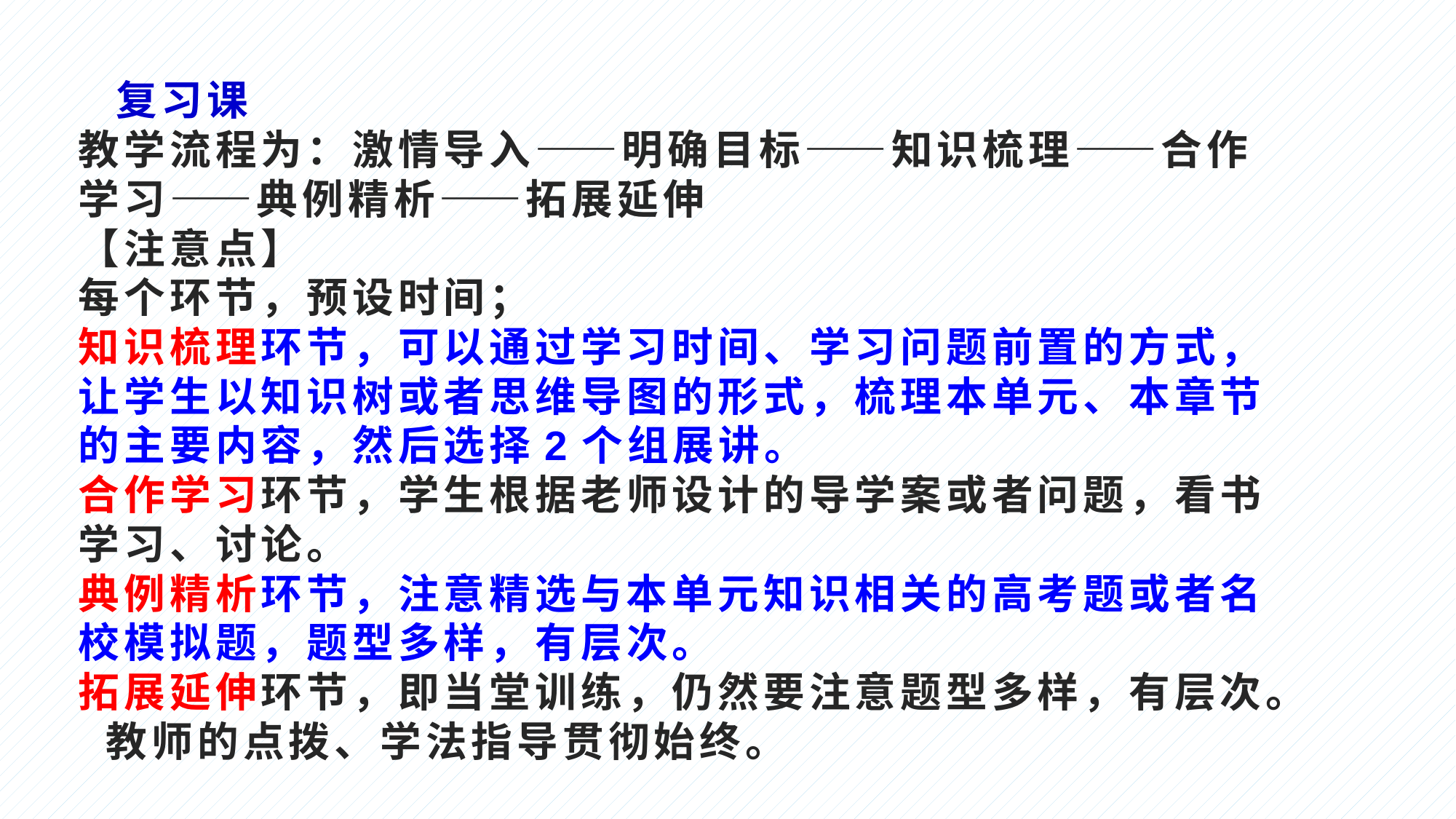

# 复习课 教学流程为：激情导入——明确目标——知识梳理——合作学习——典例精析——拓展延伸 【注意点】 每个环节，预设时间； 知识梳理环节，可以通过学习时间、学习问题前置的方式，让学生以知识树或者思维导图的形式，梳理本单元、本章节的主要内容，然后选择2个组展讲。 合作学习环节，学生根据老师设计的导学案或者问题，看书学习、讨论。 典例精析环节，注意精选与本单元知识相关的高考题或者名校模拟题，题型多样，有层次。 拓展延伸环节，即当堂训练，仍然要注意题型多样，有层次。  教师的点拨、学法指导贯彻始终。